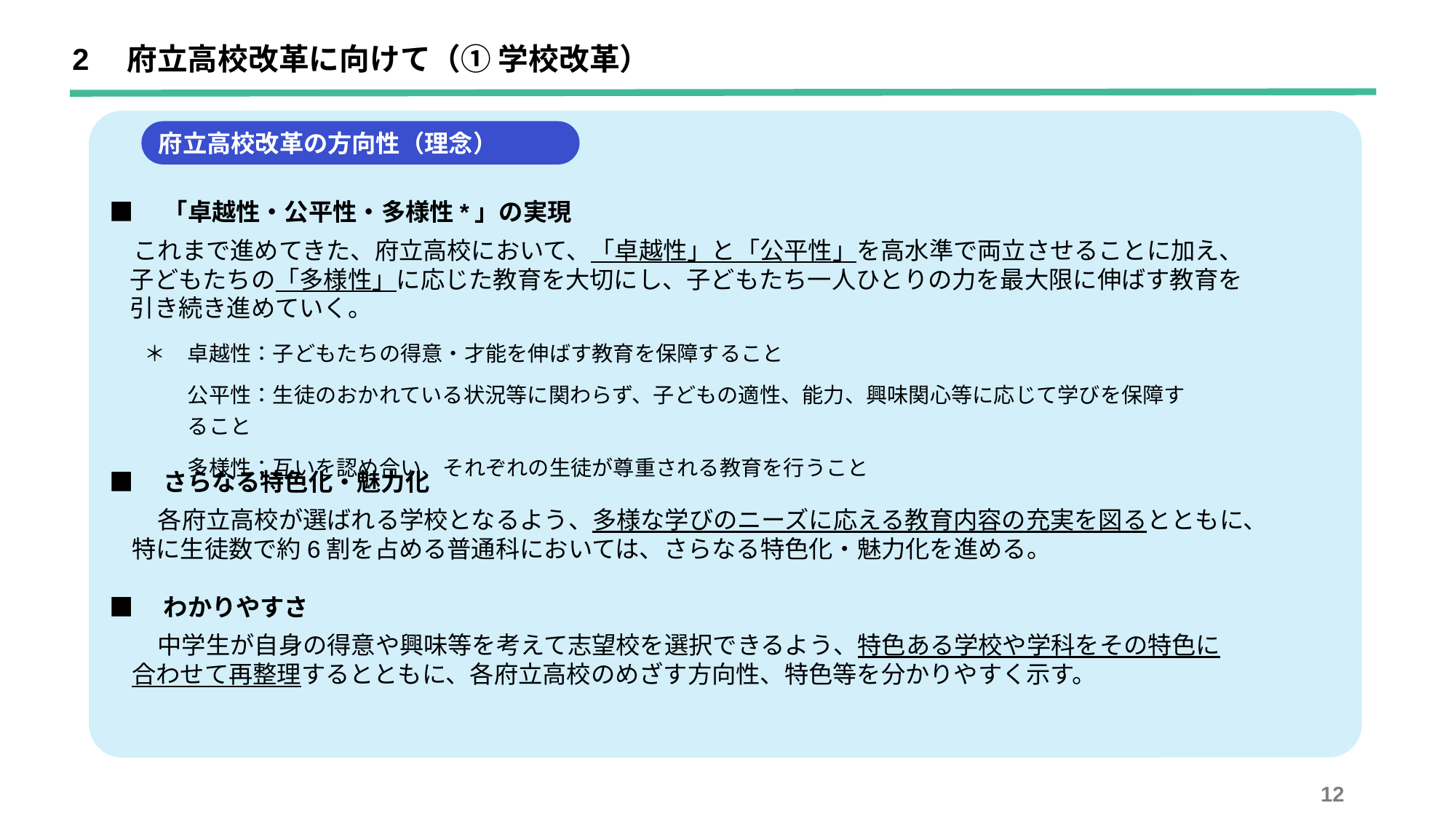

2　府立高校改革に向けて（① 学校改革）

■　「卓越性・公平性・多様性*」の実現
　これまで進めてきた、府立高校において、「卓越性」と「公平性」を高水準で両立させることに加え、
子どもたちの「多様性」に応じた教育を大切にし、子どもたち一人ひとりの力を最大限に伸ばす教育を
引き続き進めていく。

■　さらなる特色化・魅力化
　　各府立高校が選ばれる学校となるよう、多様な学びのニーズに応える教育内容の充実を図るとともに、
特に生徒数で約6割を占める普通科においては、さらなる特色化・魅力化を進める。

■　わかりやすさ
　　中学生が自身の得意や興味等を考えて志望校を選択できるよう、特色ある学校や学科をその特色に
合わせて再整理するとともに、各府立高校のめざす方向性、特色等を分かりやすく示す。
府立高校改革の方向性（理念）
| ＊ | 卓越性：子どもたちの得意・才能を伸ばす教育を保障すること |
| --- | --- |
|  | 公平性：生徒のおかれている状況等に関わらず、子どもの適性、能力、興味関心等に応じて学びを保障すること |
|  | 多様性：互いを認め合い、それぞれの生徒が尊重される教育を行うこと |
12